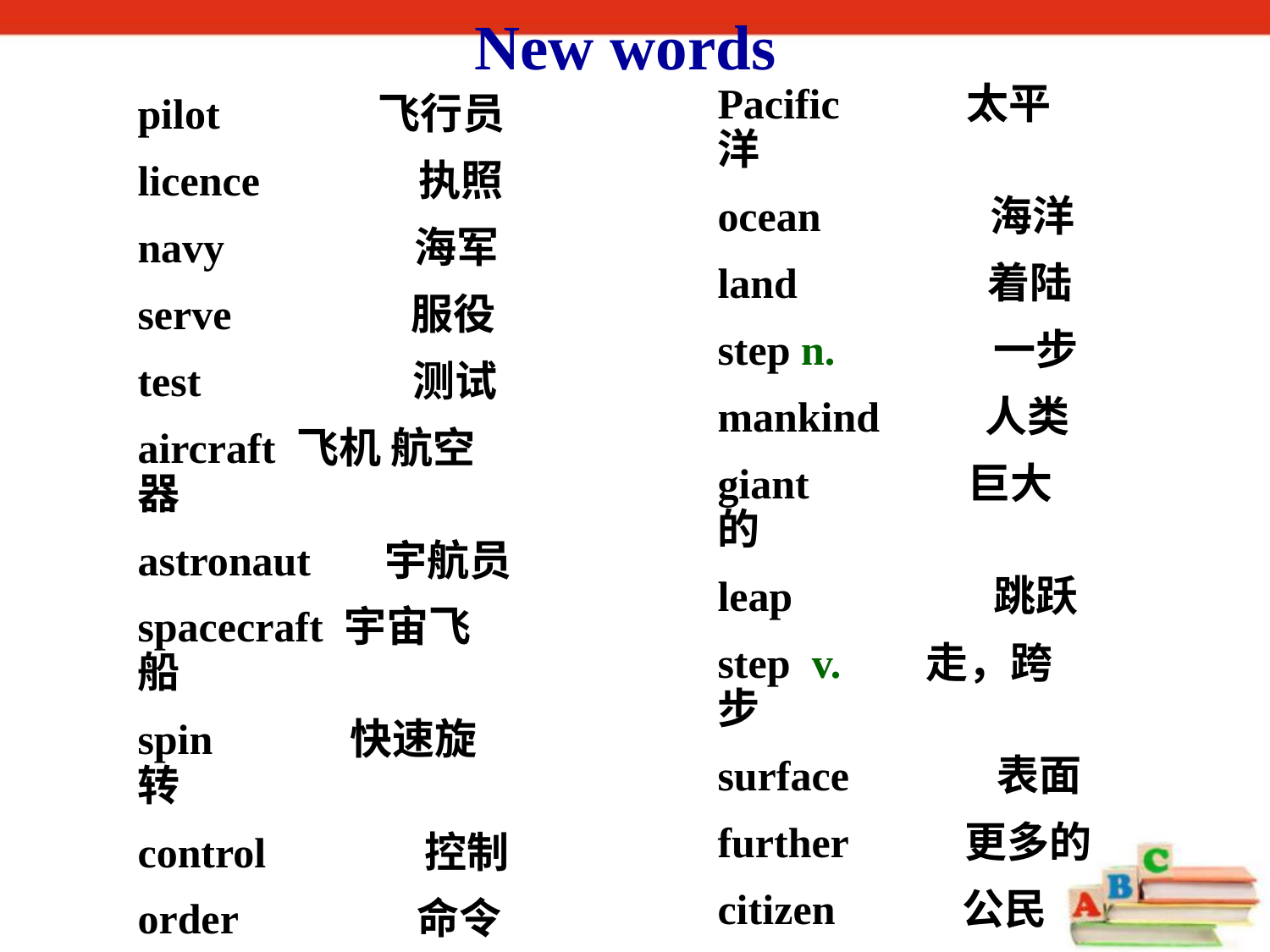

New words
Pacific           太平洋
ocean               海洋
land                 着陆
step n.              一步
mankind         人类
giant              巨大的
leap                  跳跃
step  v.       走，跨步
surface             表面
further          更多的
citizen           公民
pride      自豪，骄傲
pilot              飞行员
licence              执照
navy                 海军
serve                服役
test                   测试
aircraft 飞机 航空器
astronaut      宇航员
spacecraft 宇宙飞船
spin            快速旋转
control              控制
order                命令
cut… short     缩短